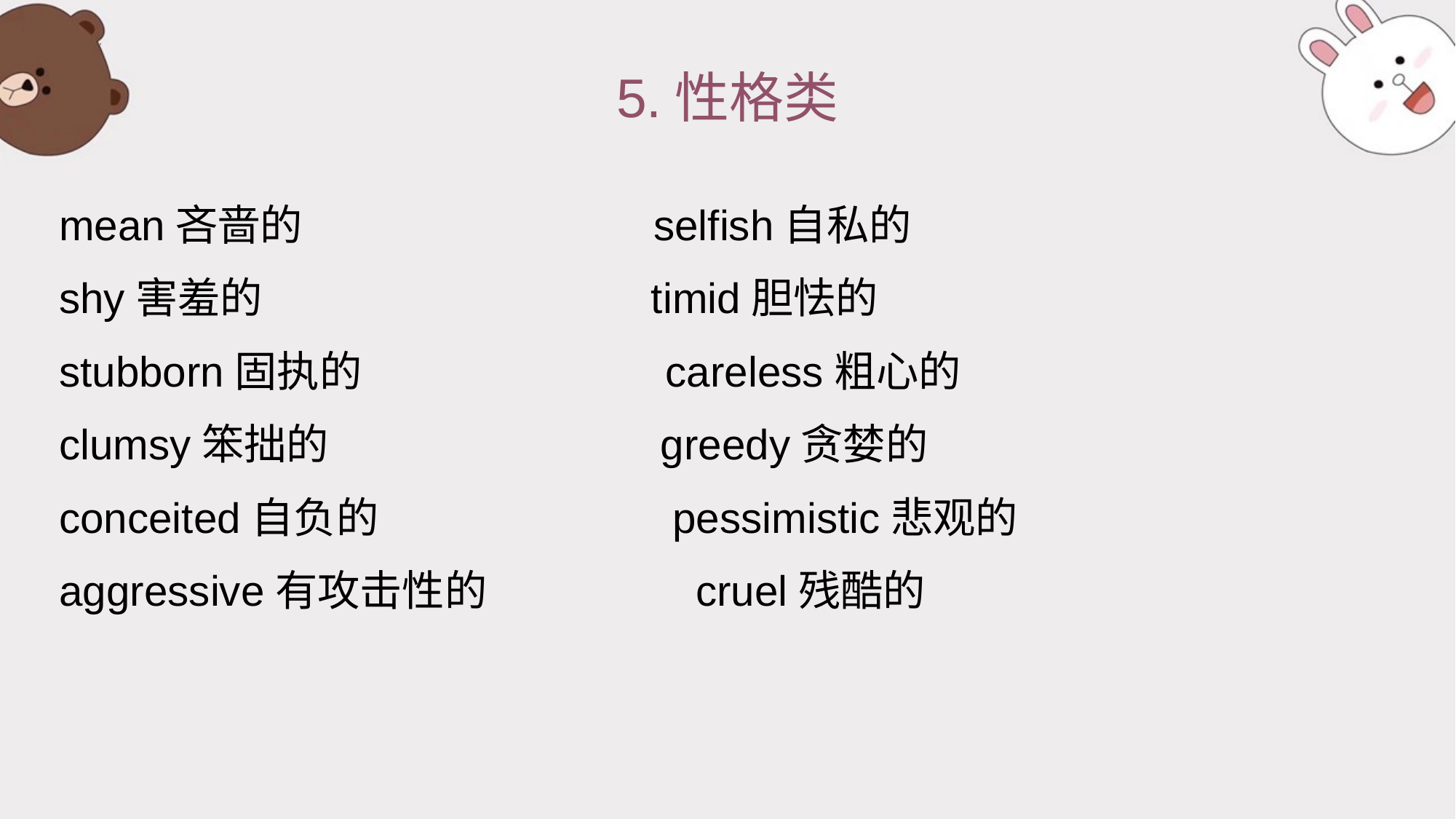

# 5.性格类
mean吝啬的                                    selfish自私的
shy害羞的                                        timid胆怯的
stubborn固执的                               careless粗心的
clumsy笨拙的                                  greedy贪婪的
conceited自负的                              pessimistic悲观的
aggressive有攻击性的                     cruel残酷的